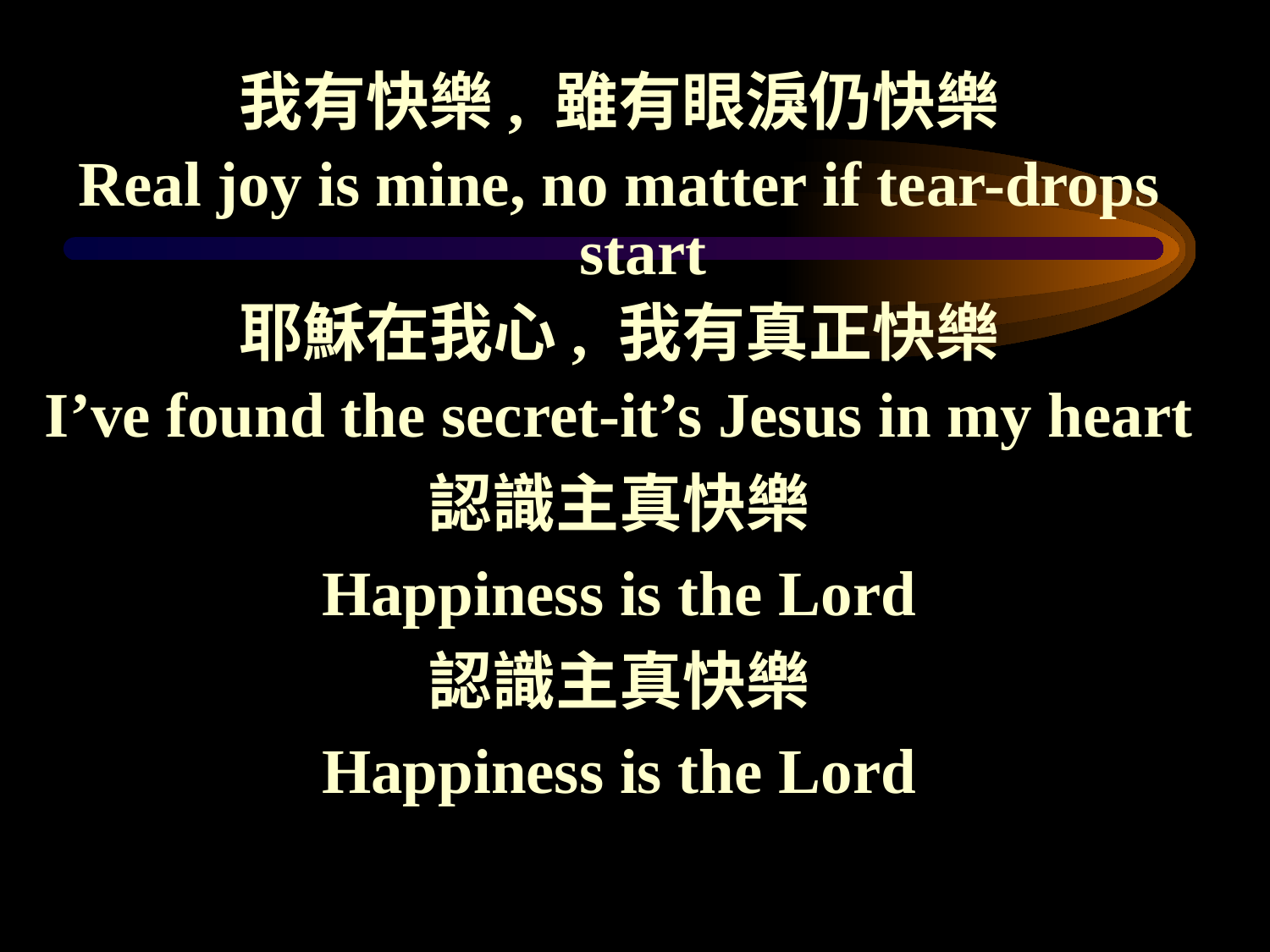

#
我有快樂, 雖有眼淚仍快樂
Real joy is mine, no matter if tear-drops start
耶穌在我心, 我有真正快樂
I’ve found the secret-it’s Jesus in my heart
認識主真快樂
Happiness is the Lord
認識主真快樂
Happiness is the Lord